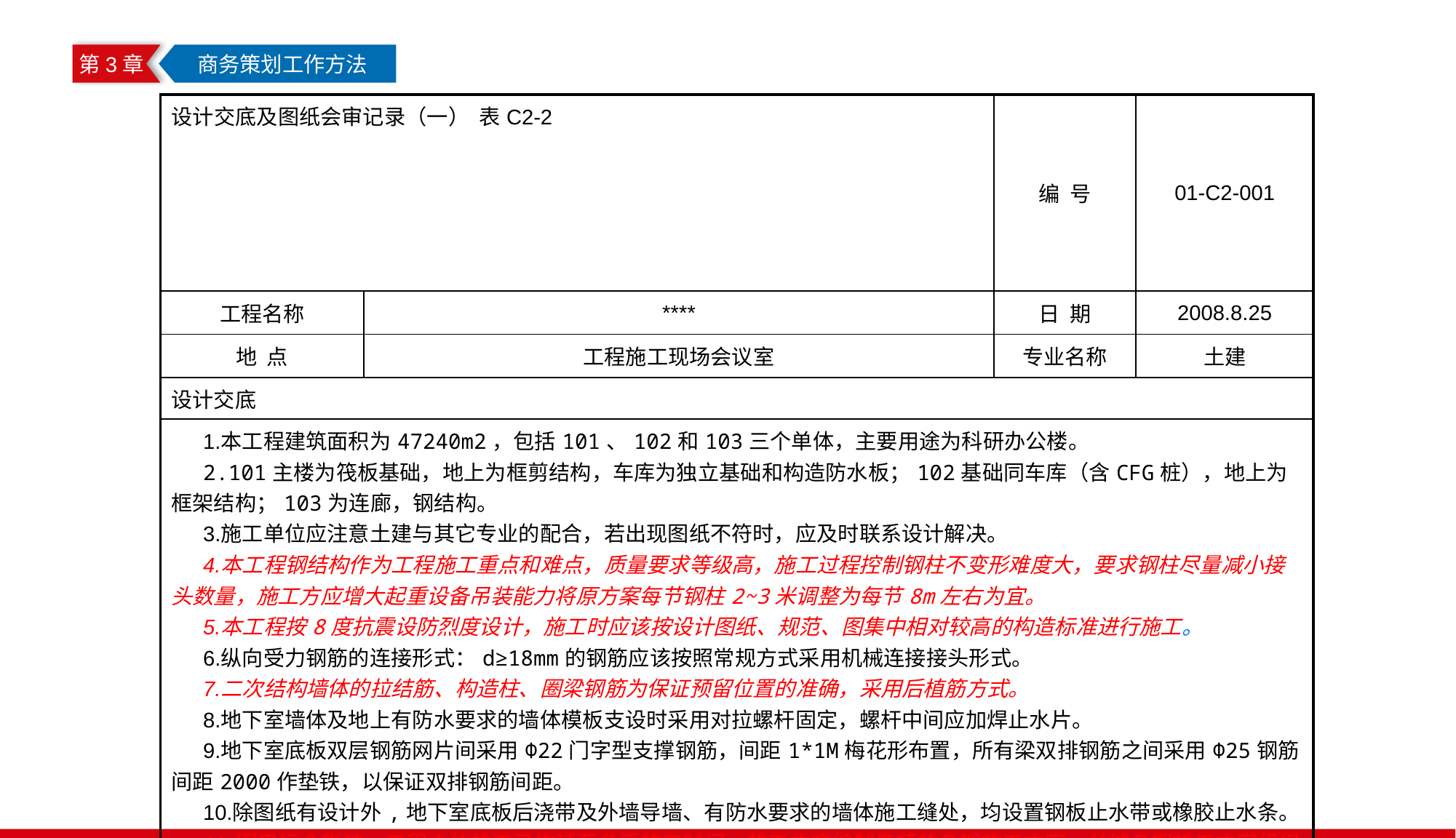

第3章
    商务策划工作方法
| 设计交底及图纸会审记录（一） 表C2-2 |  |  |  |  | 编 号 | 01-C2-001 |
| --- | --- | --- | --- | --- | --- | --- |
| 工程名称 |  | \*\*\*\* |  |  | 日 期 | 2008.8.25 |
| 地 点 |  | 工程施工现场会议室 |  |  | 专业名称 | 土建 |
| 设计交底 |  |  |  |  |  |  |
| 本工程建筑面积为47240m2，包括101、102和103三个单体，主要用途为科研办公楼。 101主楼为筏板基础，地上为框剪结构，车库为独立基础和构造防水板；102基础同车库（含CFG桩），地上为框架结构；103为连廊，钢结构。 施工单位应注意土建与其它专业的配合，若出现图纸不符时，应及时联系设计解决。 本工程钢结构作为工程施工重点和难点，质量要求等级高，施工过程控制钢柱不变形难度大，要求钢柱尽量减小接头数量，施工方应增大起重设备吊装能力将原方案每节钢柱2~3米调整为每节8m左右为宜。 本工程按8度抗震设防烈度设计，施工时应该按设计图纸、规范、图集中相对较高的构造标准进行施工。 纵向受力钢筋的连接形式：d≥18mm的钢筋应该按照常规方式采用机械连接接头形式。 二次结构墙体的拉结筋、构造柱、圈梁钢筋为保证预留位置的准确，采用后植筋方式。 地下室墙体及地上有防水要求的墙体模板支设时采用对拉螺杆固定，螺杆中间应加焊止水片。 地下室底板双层钢筋网片间采用Φ22门字型支撑钢筋，间距1\*1M梅花形布置，所有梁双排钢筋之间采用Φ25钢筋间距2000作垫铁，以保证双排钢筋间距。 除图纸有设计外,地下室底板后浇带及外墙导墙、有防水要求的墙体施工缝处，均设置钢板止水带或橡胶止水条。 因奥运会影响，工程主体施工已拖延至冬季施工时间，施工方应编制专项的冬期施工方案，并按冬期施工方案组织施工。 所有有保温要求的外墙均先增加一道水泥抗裂砂浆抹灰层后再粘贴保温板。 CFG桩、钢结构、网架、屋面玻璃顶棚、外墙干挂、幕墙等由施工单位二次设计后报设计院审批。 本工程所有内墙涂料选用图集做法中没有腻子的，需要增设腻子二遍后做涂料。 |  |  |  |  |  |  |
| 签字栏 | 建设单位(管理公司) |  |  | 监理单位 | 设计单位 | 施工单位 |
|  |  |  |  |  |  |  |